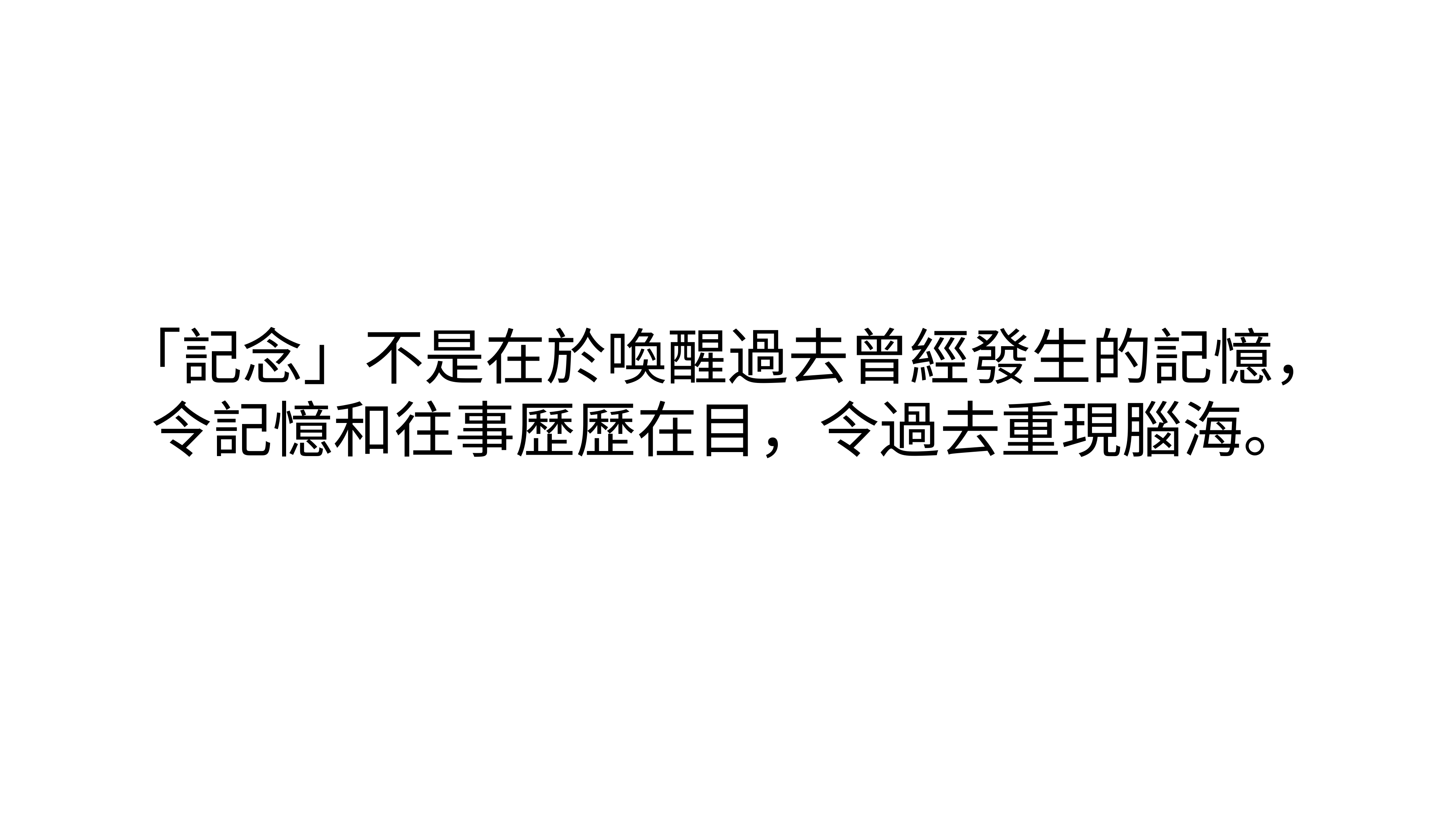

「記念」不是在於喚醒過去曾經發生的記憶，
令記憶和往事歷歷在目，令過去重現腦海。